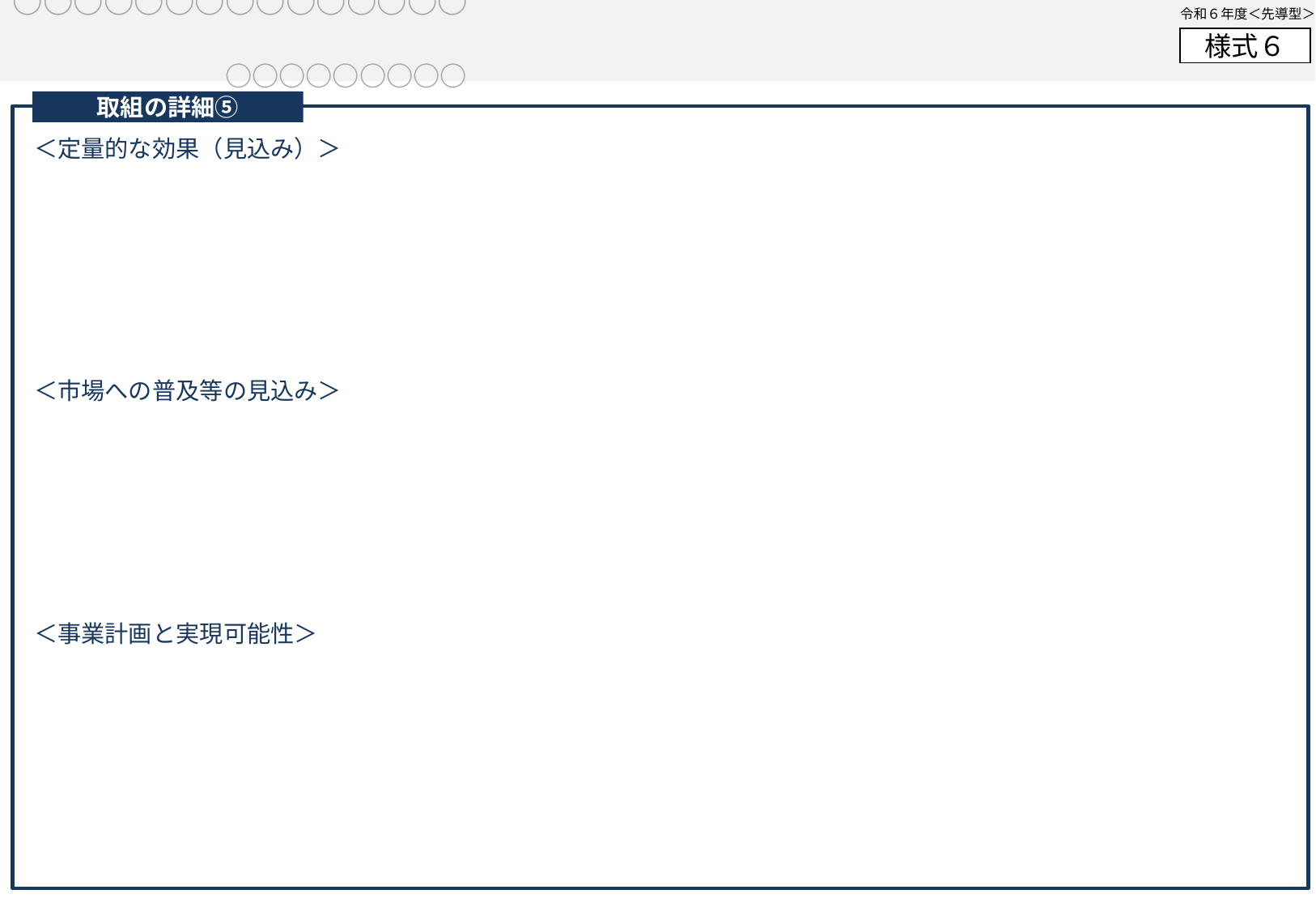

# ○○○○○○○○○○○○○○○ 　　　　　　　　　　　　　　　　　　　　　　　　　　　　　　　　　　　　　　　　　　　　○○○○○○○○○
取組の詳細⑤

＜定量的な効果（見込み）＞

＜市場への普及等の見込み＞

＜事業計画と実現可能性＞

仕組みによって課題の解決にどの程度寄与するか、仕組みが市場に与える影響度等を数字で示してください（想定対象戸数○○戸、想定利用者数○○人等）。また、その数字の根拠や妥当性も記載してください。
仕組みの対象地域、仕組みを取り扱う事業者数や、協議会の実施体制、現在のマーケット状況を踏まえた戦略等を記載してください。
また、補助事業終了後の取り組みや普及拡大の展望も記載してください。
提案内容を事業期間内（R７/１/31まで）に完了させるために適切なスケジュールとなっているか、提案内容が充分に検討されており、仕組みの実現に向けた取り組みが明確となっていることが分かるように記載してください。
また、事業の遅延が発生しないように、どのような工夫をするか、どのような実施体制とするか等を記載してください。